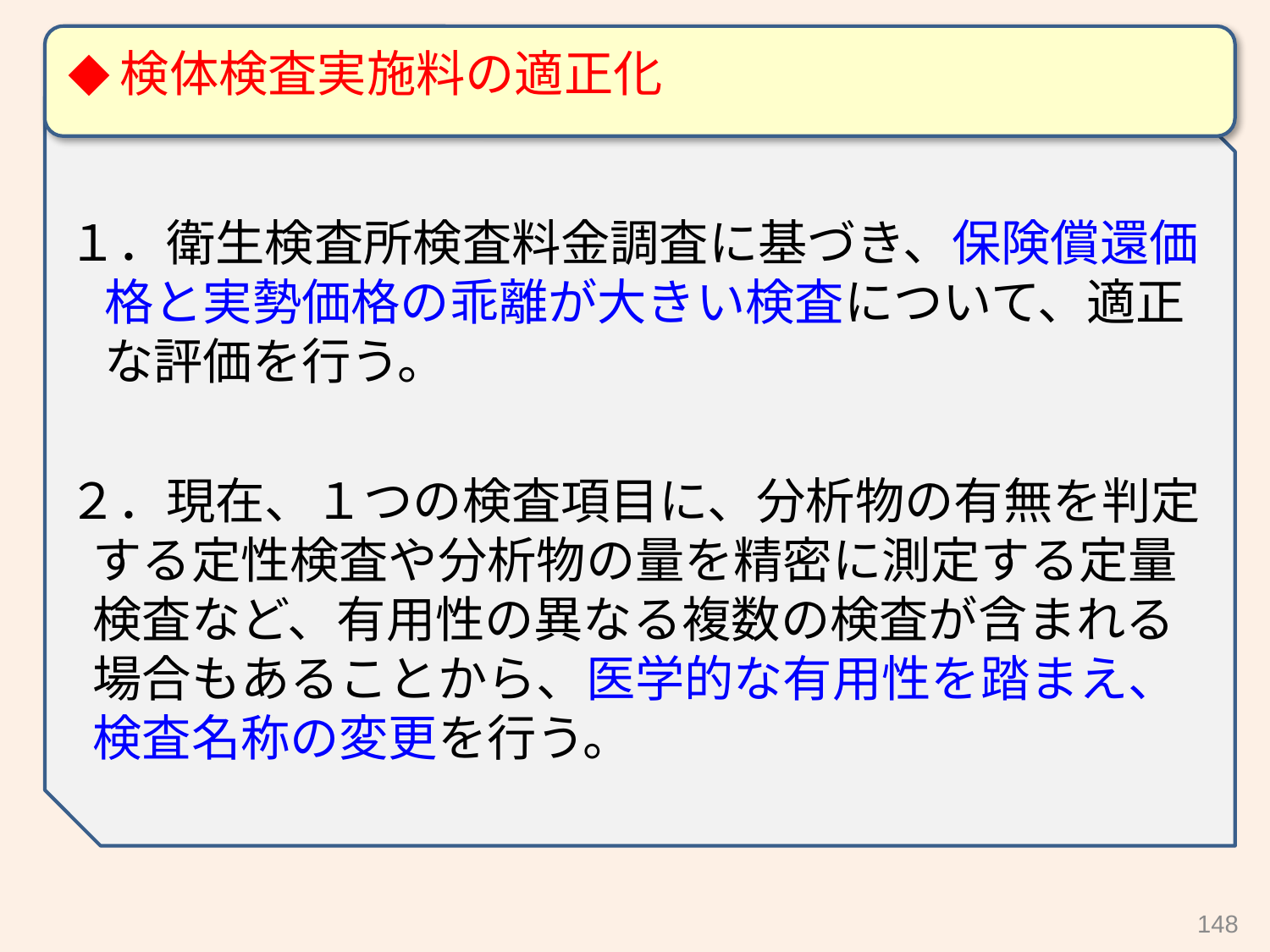

◆検体検査実施料の適正化

１．衛生検査所検査料金調査に基づき、保険償還価格と実勢価格の乖離が大きい検査について、適正な評価を行う。

２．現在、１つの検査項目に、分析物の有無を判定する定性検査や分析物の量を精密に測定する定量検査など、有用性の異なる複数の検査が含まれる場合もあることから、医学的な有用性を踏まえ、検査名称の変更を行う。

148